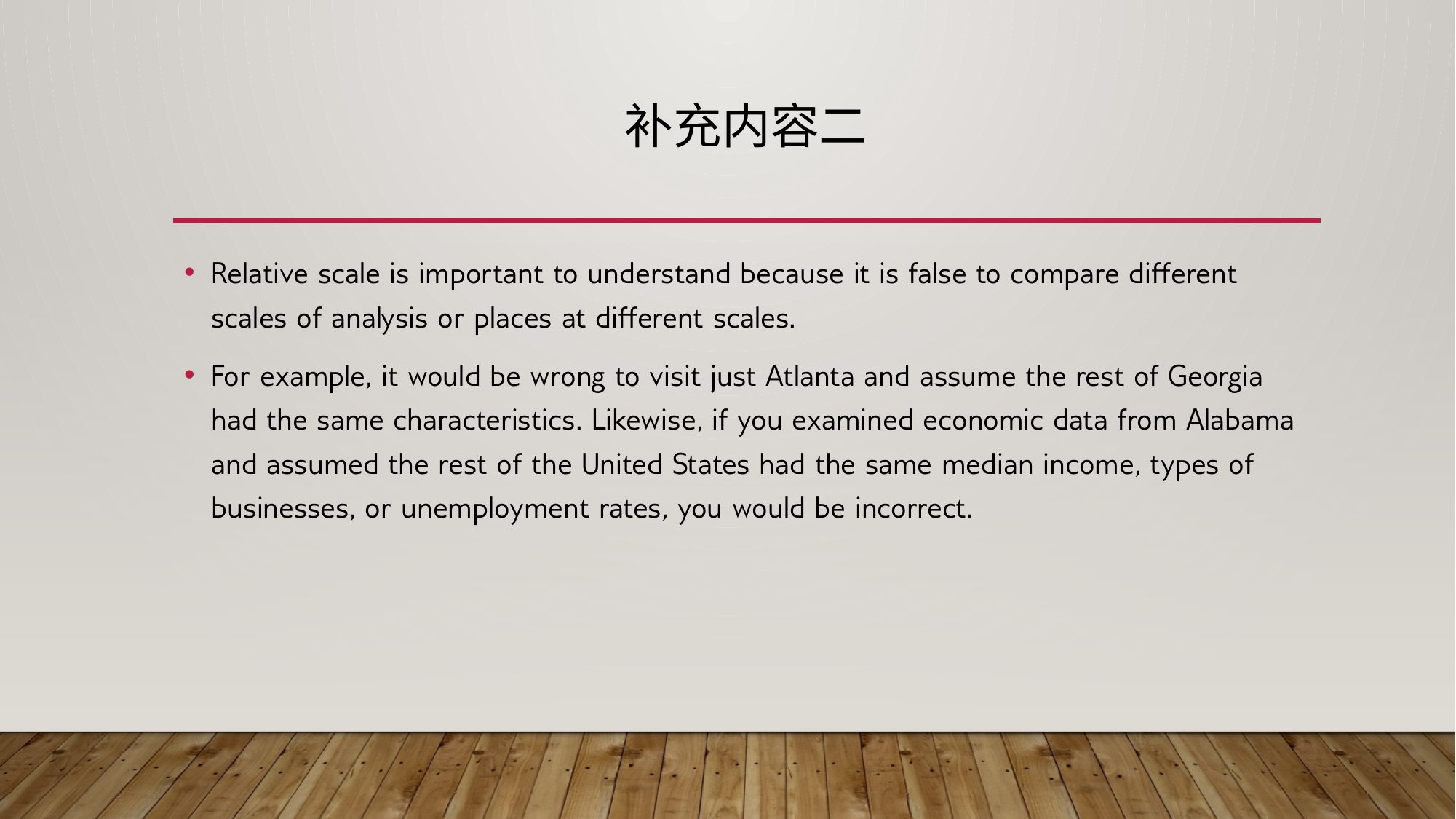

# 补充内容二
Relative scale is important to understand because it is false to compare different scales of analysis or places at different scales.
For example, it would be wrong to visit just Atlanta and assume the rest of Georgia had the same characteristics. Likewise, if you examined economic data from Alabama and assumed the rest of the United States had the same median income, types of businesses, or unemployment rates, you would be incorrect.